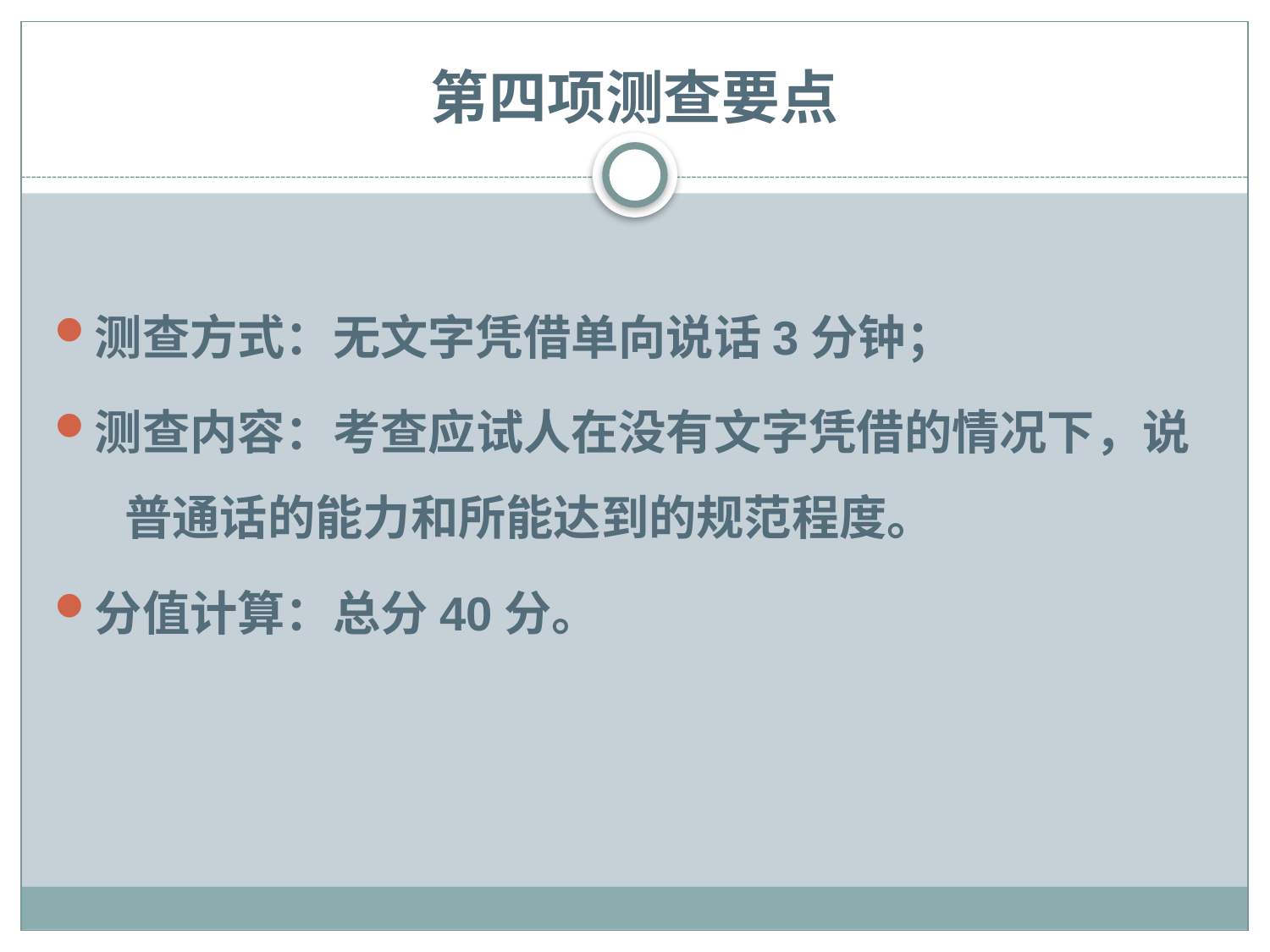

# 第四项测查要点

测查方式：无文字凭借单向说话3分钟；
测查内容：考查应试人在没有文字凭借的情况下，说     普通话的能力和所能达到的规范程度。
分值计算：总分40分。